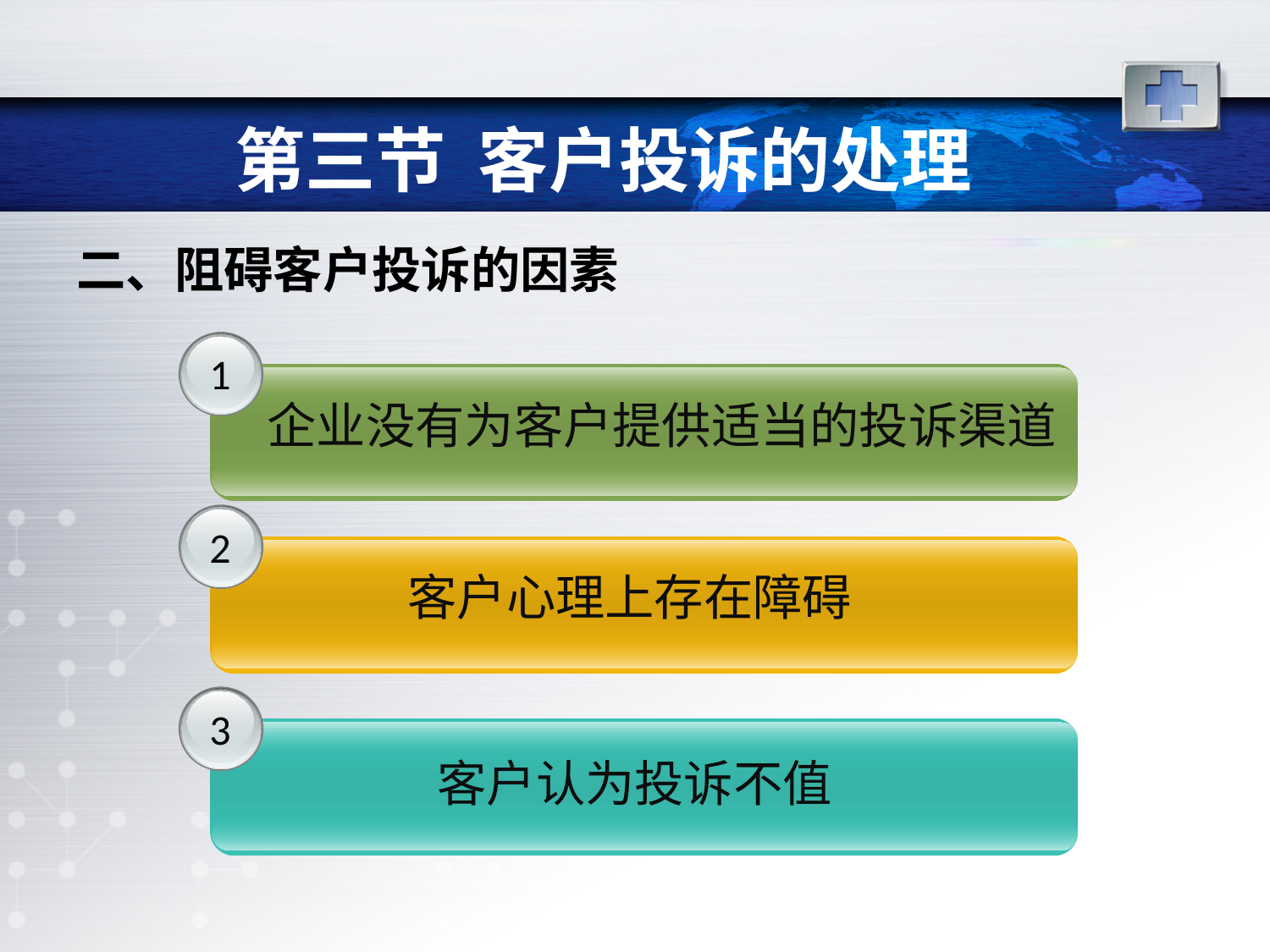

# 第三节  客户投诉的处理
二、阻碍客户投诉的因素

1

企业没有为客户提供适当的投诉渠道

2

客户心理上存在障碍

3

客户认为投诉不值